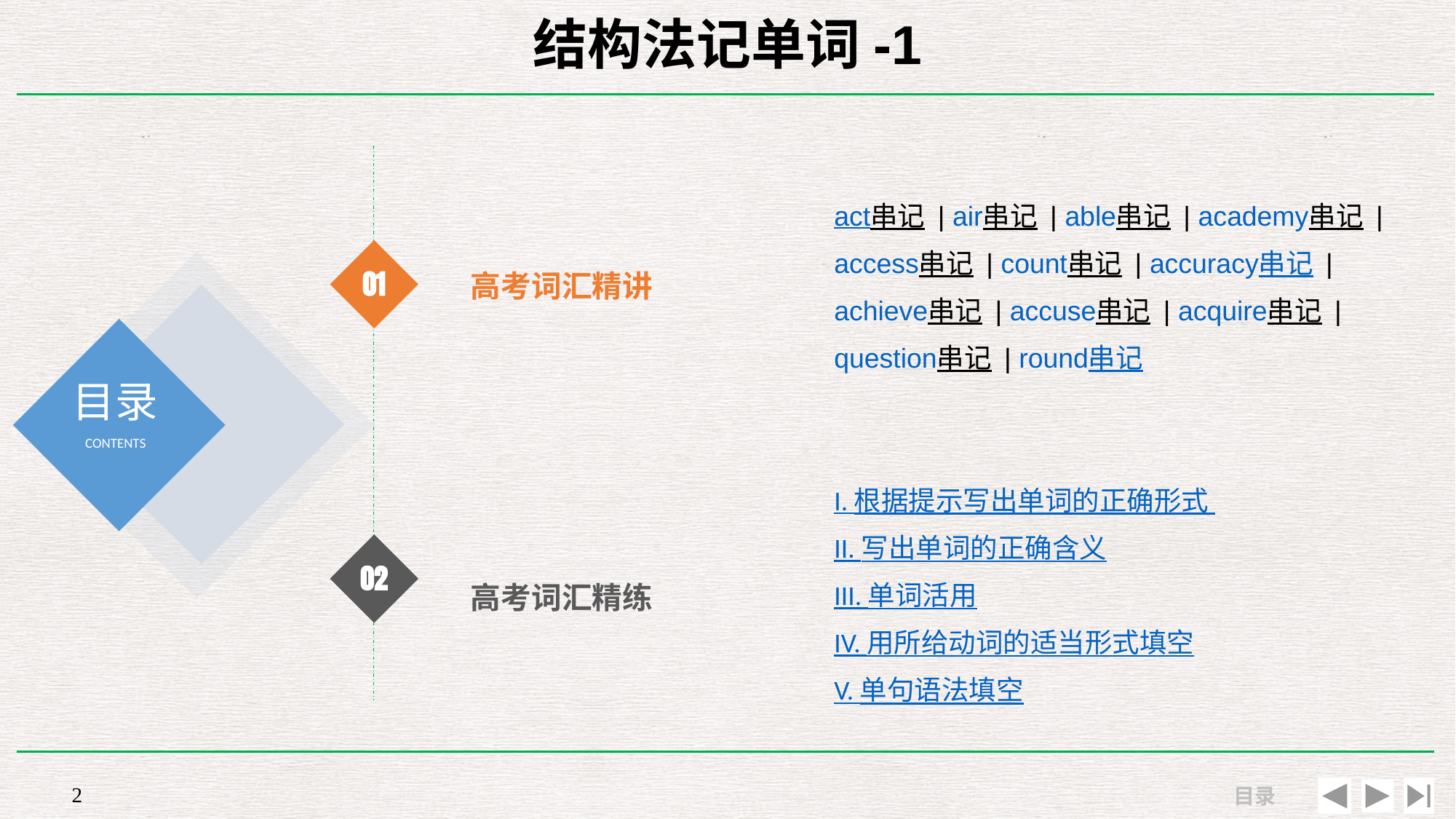

# 结构法记单词-1
高考词汇精讲
act串记 | air串记 | able串记 | academy串记 | access串记 | count串记 | accuracy串记 | achieve串记 | accuse串记 | acquire串记 | question串记 | round串记
01

I. 根据提示写出单词的正确形式
II. 写出单词的正确含义
III. 单词活用
IV. 用所给动词的适当形式填空
V. 单句语法填空
高考词汇精练
02